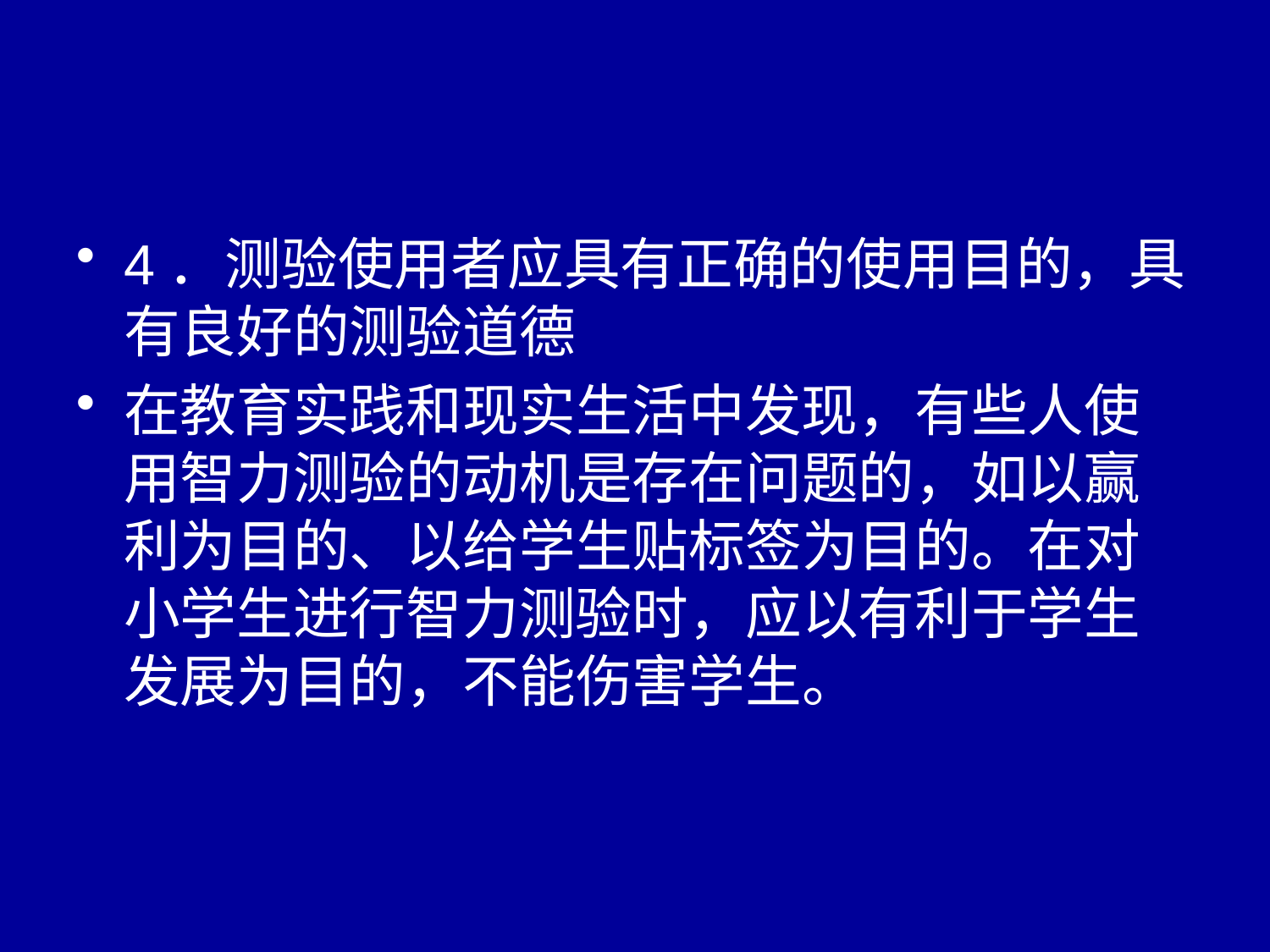

4．测验使用者应具有正确的使用目的，具有良好的测验道德
在教育实践和现实生活中发现，有些人使用智力测验的动机是存在问题的，如以赢利为目的、以给学生贴标签为目的。在对小学生进行智力测验时，应以有利于学生发展为目的，不能伤害学生。